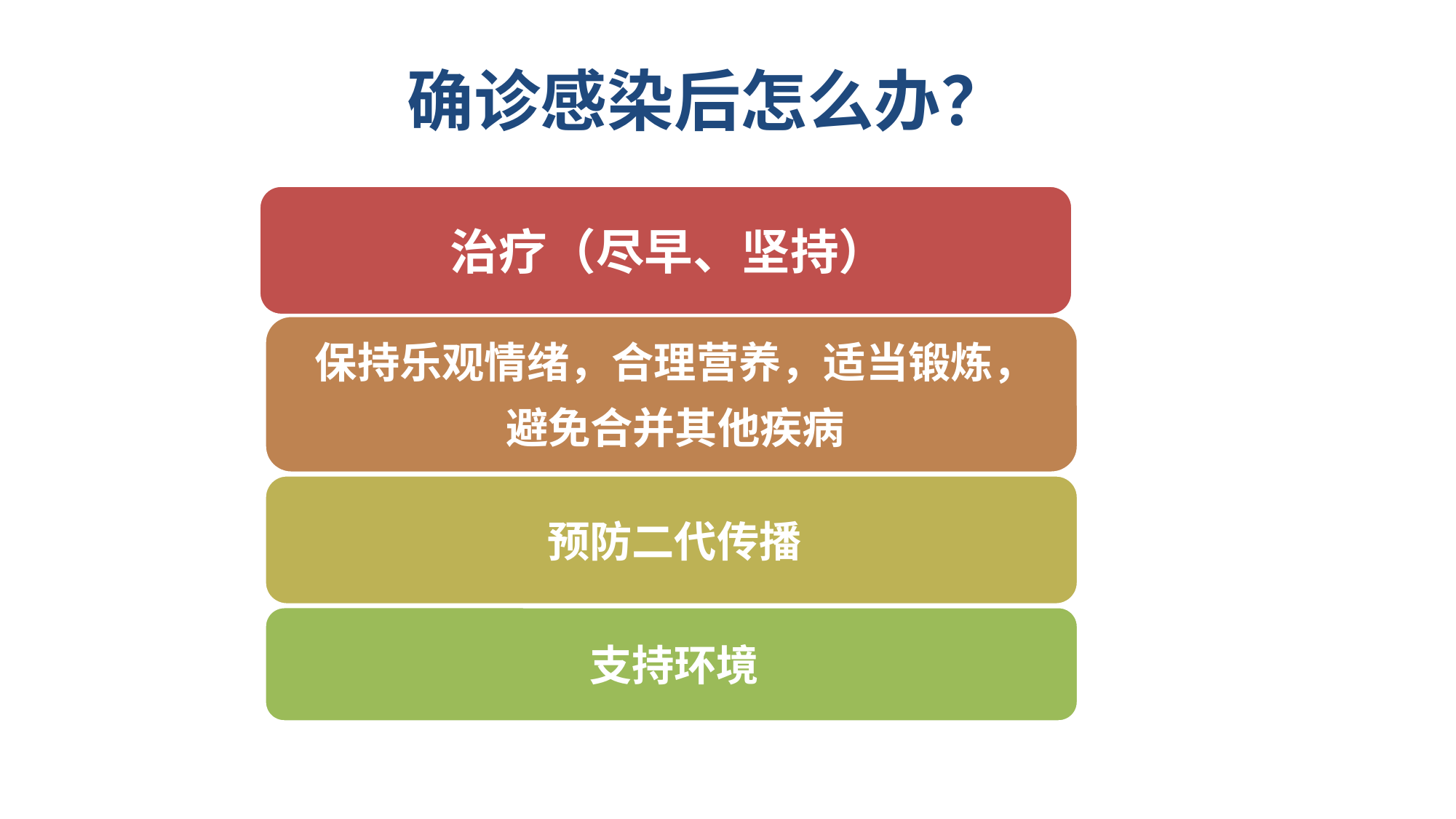

# 确诊感染后怎么办？
治疗（尽早、坚持）
保持乐观情绪，合理营养，适当锻炼，
避免合并其他疾病
预防二代传播
支持环境